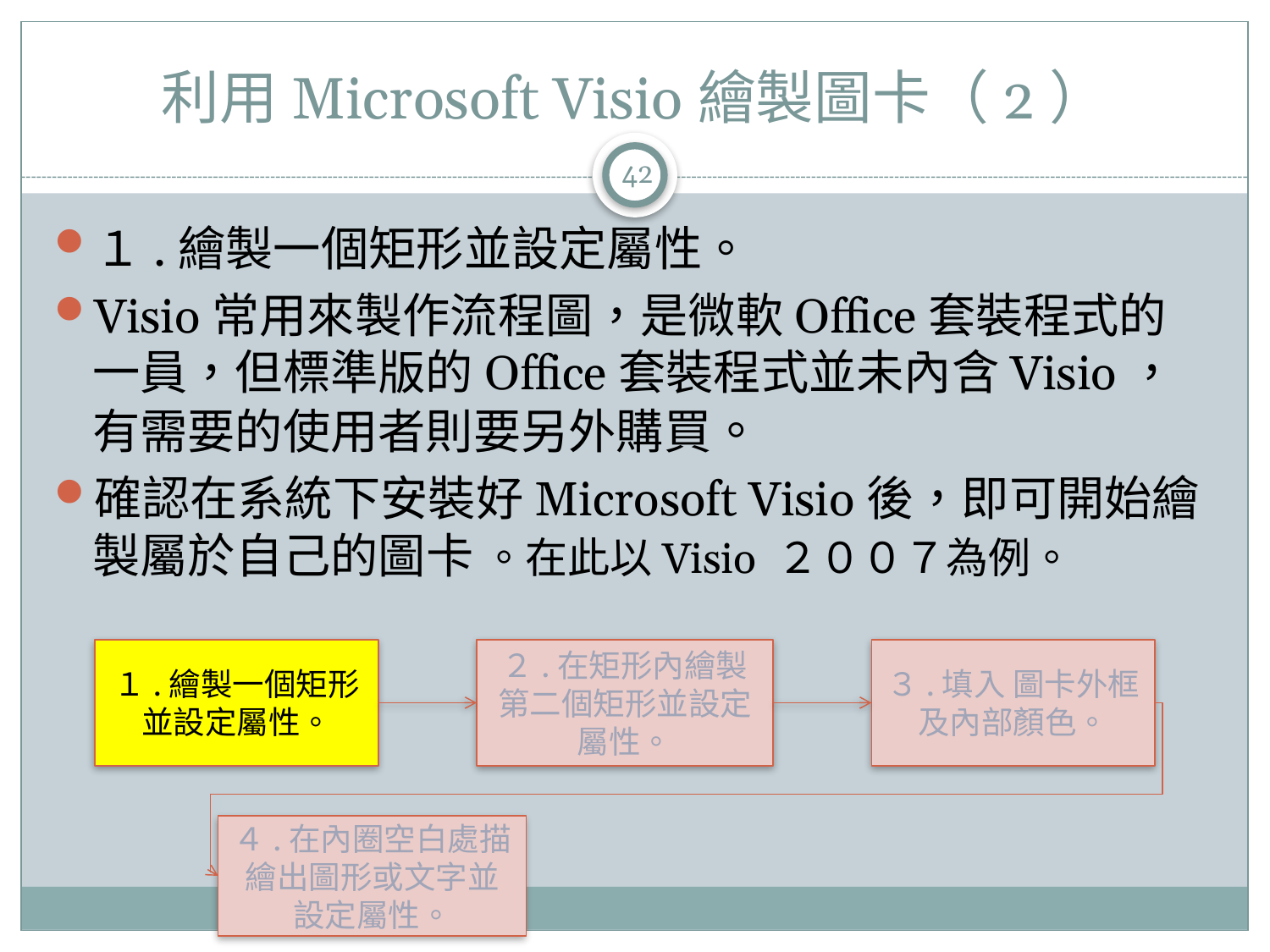

# 利用Microsoft Visio繪製圖卡（2）
42
１.繪製一個矩形並設定屬性。
Visio常用來製作流程圖，是微軟Office套裝程式的一員，但標準版的Office套裝程式並未內含Visio，有需要的使用者則要另外購買。
確認在系統下安裝好Microsoft Visio後，即可開始繪製屬於自己的圖卡 。在此以Visio ２００７為例。
１.繪製一個矩形並設定屬性。
２.在矩形內繪製第二個矩形並設定屬性。
３.填入 圖卡外框及內部顏色。
４.在內圈空白處描繪出圖形或文字並設定屬性。